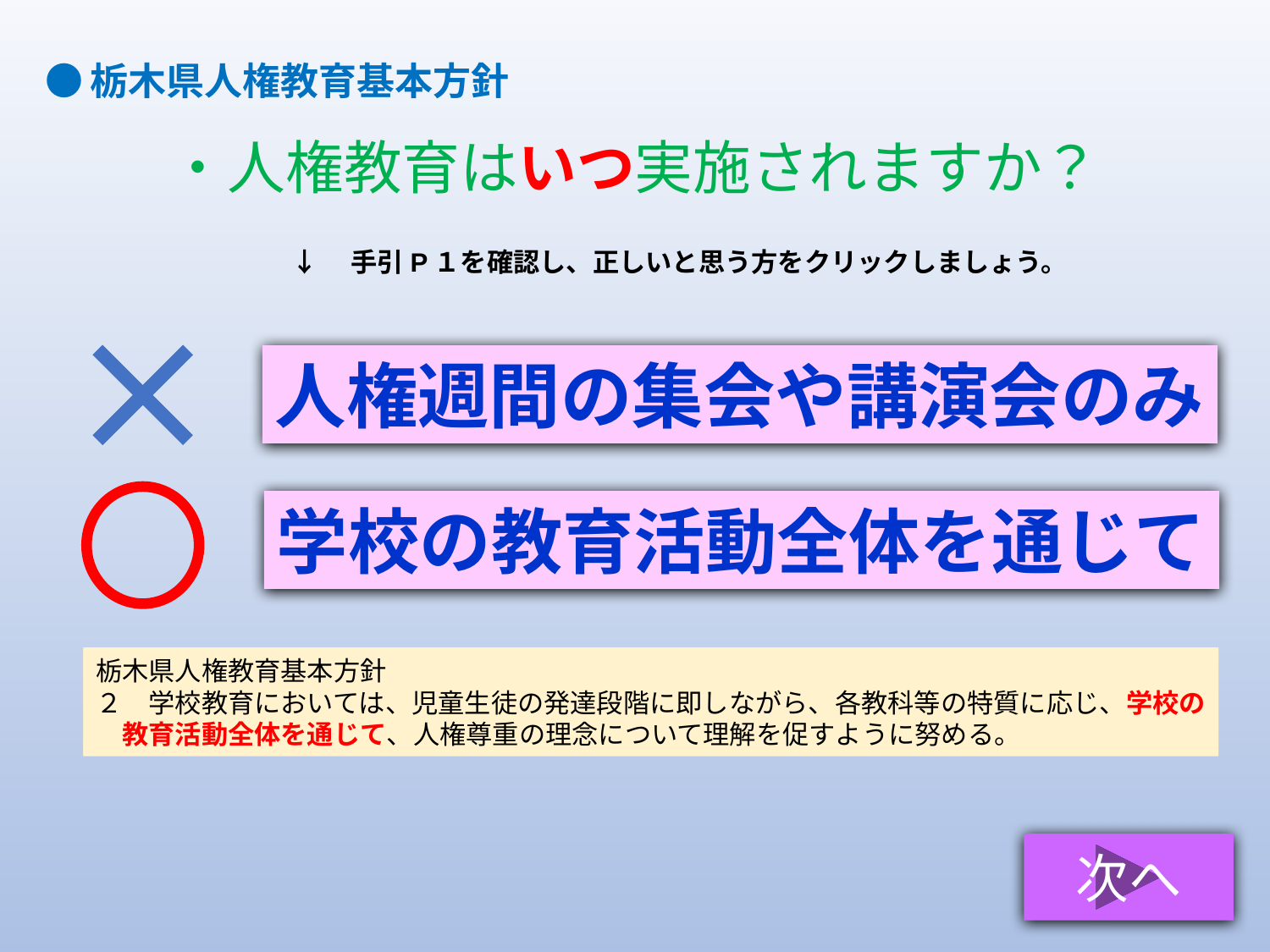

●栃木県人権教育基本方針
・人権教育はいつ実施されますか？
↓　手引P１を確認し、正しいと思う方をクリックしましょう。

人権週間の集会や講演会のみ

学校の教育活動全体を通じて
栃木県人権教育基本方針
２　学校教育においては、児童生徒の発達段階に即しながら、各教科等の特質に応じ、学校の
　教育活動全体を通じて、人権尊重の理念について理解を促すように努める。
栃木県人権教育基本方針
２　学校教育においては、児童生徒の発達段階に即しながら、各教科等の特質に応じ、学校の
　教育活動全体を通じて、人権尊重の理念について理解を促すように努める。
次へ